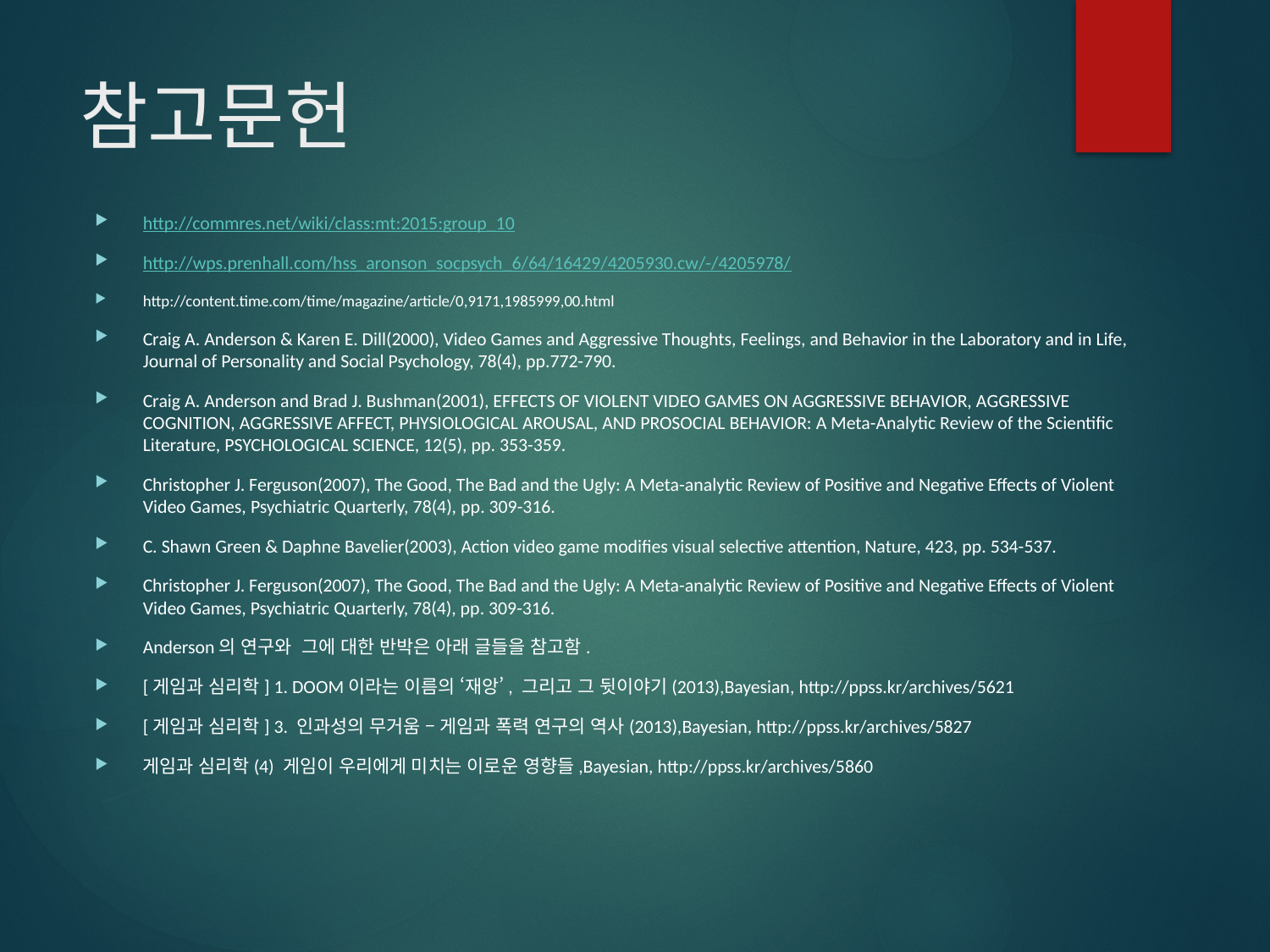

# 참고문헌
http://commres.net/wiki/class:mt:2015:group_10
http://wps.prenhall.com/hss_aronson_socpsych_6/64/16429/4205930.cw/-/4205978/
http://content.time.com/time/magazine/article/0,9171,1985999,00.html
Craig A. Anderson & Karen E. Dill(2000), Video Games and Aggressive Thoughts, Feelings, and Behavior in the Laboratory and in Life, Journal of Personality and Social Psychology, 78(4), pp.772-790.
Craig A. Anderson and Brad J. Bushman(2001), EFFECTS OF VIOLENT VIDEO GAMES ON AGGRESSIVE BEHAVIOR, AGGRESSIVE COGNITION, AGGRESSIVE AFFECT, PHYSIOLOGICAL AROUSAL, AND PROSOCIAL BEHAVIOR: A Meta-Analytic Review of the Scientific Literature, PSYCHOLOGICAL SCIENCE, 12(5), pp. 353-359.
Christopher J. Ferguson(2007), The Good, The Bad and the Ugly: A Meta-analytic Review of Positive and Negative Effects of Violent Video Games, Psychiatric Quarterly, 78(4), pp. 309-316.
C. Shawn Green & Daphne Bavelier(2003), Action video game modifies visual selective attention, Nature, 423, pp. 534-537.
Christopher J. Ferguson(2007), The Good, The Bad and the Ugly: A Meta-analytic Review of Positive and Negative Effects of Violent Video Games, Psychiatric Quarterly, 78(4), pp. 309-316.
Anderson의 연구와  그에 대한 반박은 아래 글들을 참고함.
[게임과 심리학] 1. DOOM이라는 이름의 ‘재앙’, 그리고 그 뒷이야기(2013),Bayesian, http://ppss.kr/archives/5621
[게임과 심리학] 3. 인과성의 무거움 – 게임과 폭력 연구의 역사(2013),Bayesian, http://ppss.kr/archives/5827
게임과 심리학(4) 게임이 우리에게 미치는 이로운 영향들,Bayesian, http://ppss.kr/archives/5860